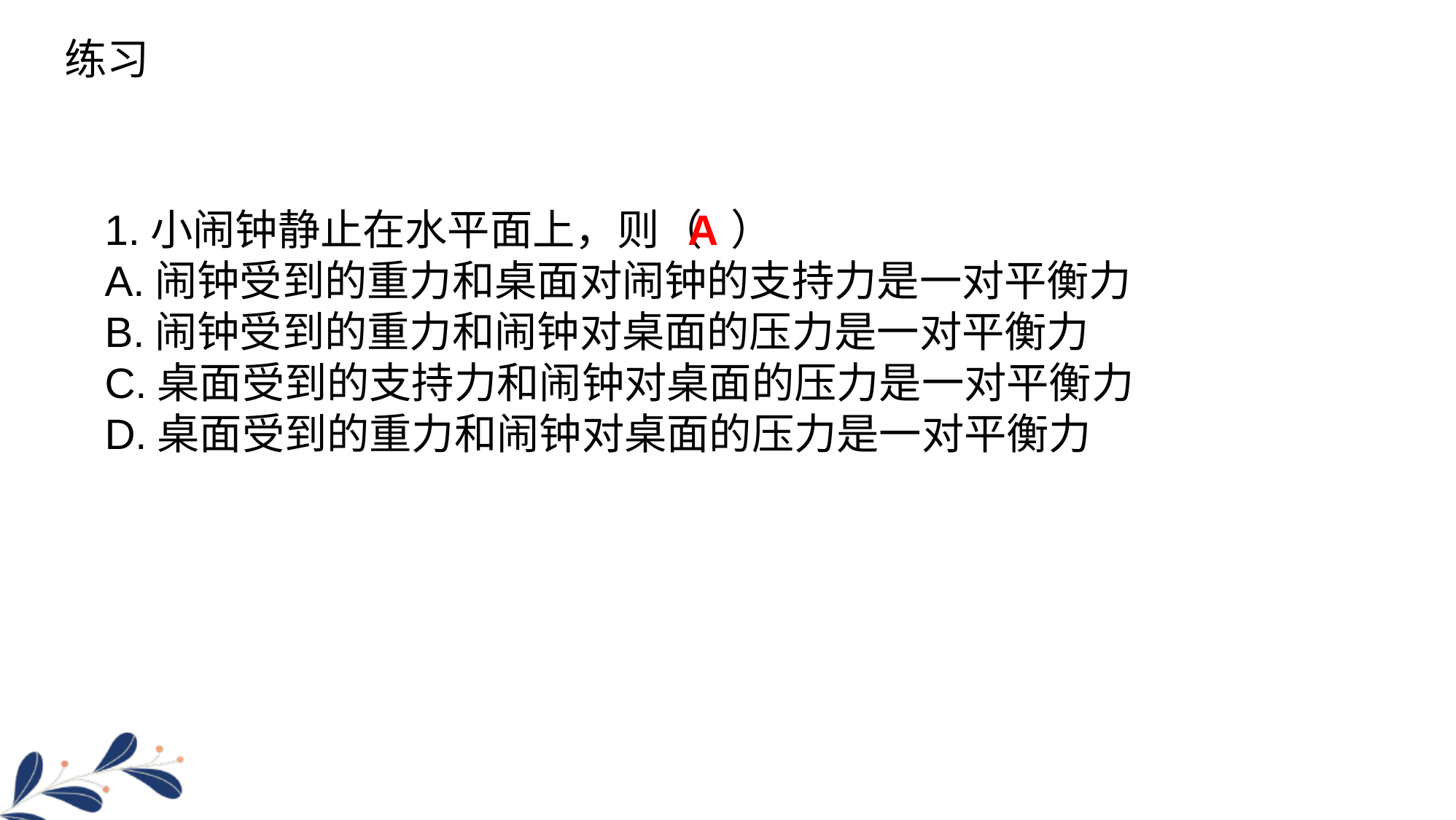

练习
A
1.小闹钟静止在水平面上，则（   ）
A.闹钟受到的重力和桌面对闹钟的支持力是一对平衡力
B.闹钟受到的重力和闹钟对桌面的压力是一对平衡力
C.桌面受到的支持力和闹钟对桌面的压力是一对平衡力
D.桌面受到的重力和闹钟对桌面的压力是一对平衡力